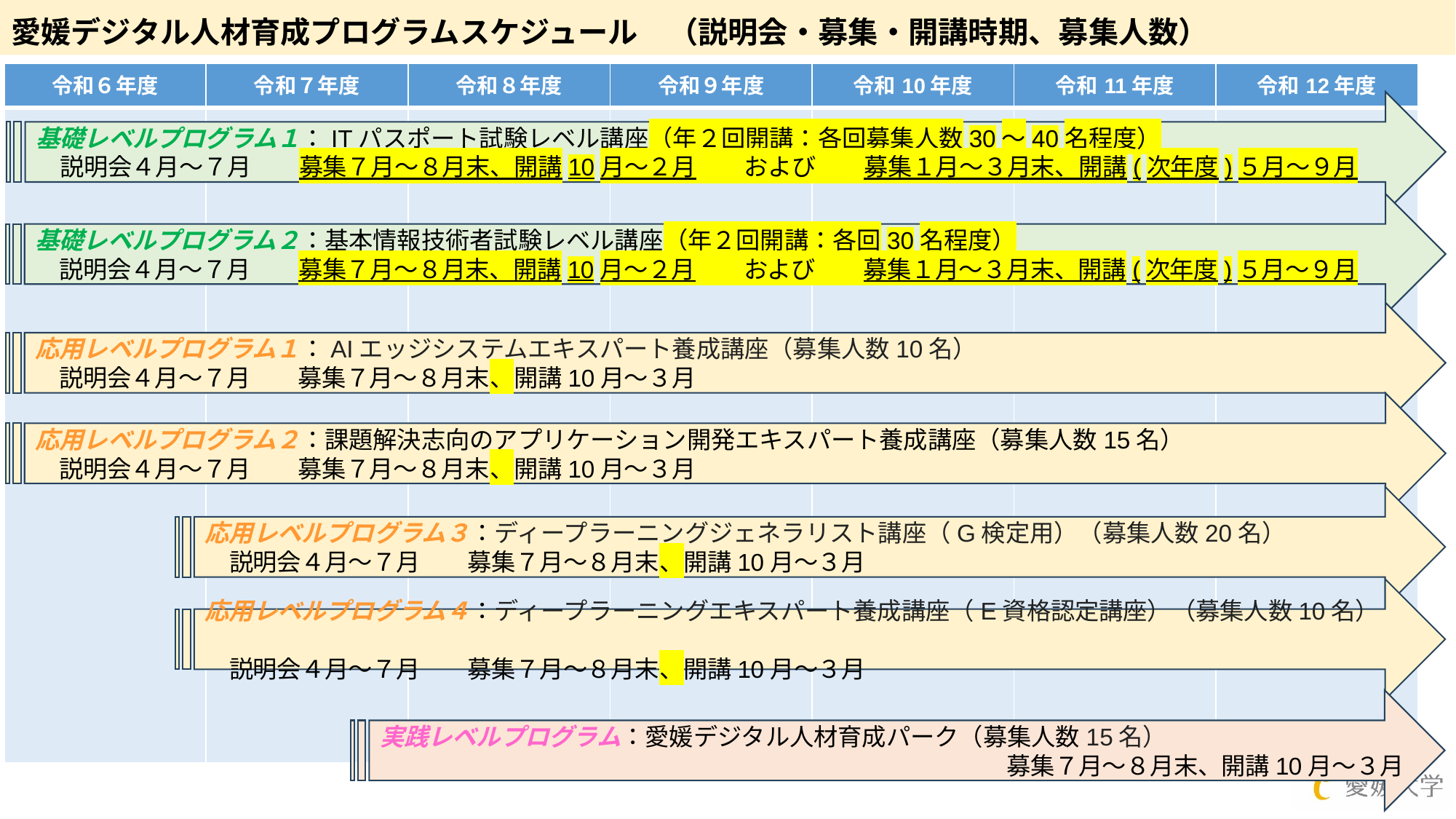

愛媛デジタル人材育成プログラムスケジュール　（説明会・募集・開講時期、募集人数）
| 令和６年度 | 令和７年度 | 令和８年度 | 令和９年度 | 令和10年度 | 令和11年度 | 令和12年度 |
| --- | --- | --- | --- | --- | --- | --- |
|  |  |  |  |  |  |  |
基礎レベルプログラム１：ITパスポート試験レベル講座（年２回開講：各回募集人数30～40名程度）
　説明会４月～７月　　募集７月～８月末、開講10月～２月　　および　　募集１月～３月末、開講(次年度)５月～９月
基礎レベルプログラム２：基本情報技術者試験レベル講座（年２回開講：各回30名程度）
　説明会４月～７月　　募集７月～８月末、開講10月～２月　　および　　募集１月～３月末、開講(次年度)５月～９月
応用レベルプログラム１：AIエッジシステムエキスパート養成講座（募集人数10名）
　説明会４月～７月　　募集７月～８月末、開講10月～３月
応用レベルプログラム２：課題解決志向のアプリケーション開発エキスパート養成講座（募集人数15名）
　説明会４月～７月　　募集７月～８月末、開講10月～３月
応用レベルプログラム３：ディープラーニングジェネラリスト講座（G検定用）（募集人数20名）
　説明会４月～７月　　募集７月～８月末、開講10月～３月
応用レベルプログラム４：ディープラーニングエキスパート養成講座（E資格認定講座）（募集人数10名）
　説明会４月～７月　　募集７月～８月末、開講10月～３月
実践レベルプログラム：愛媛デジタル人材育成パーク（募集人数15名）
　募集７月～８月末、開講10月～３月